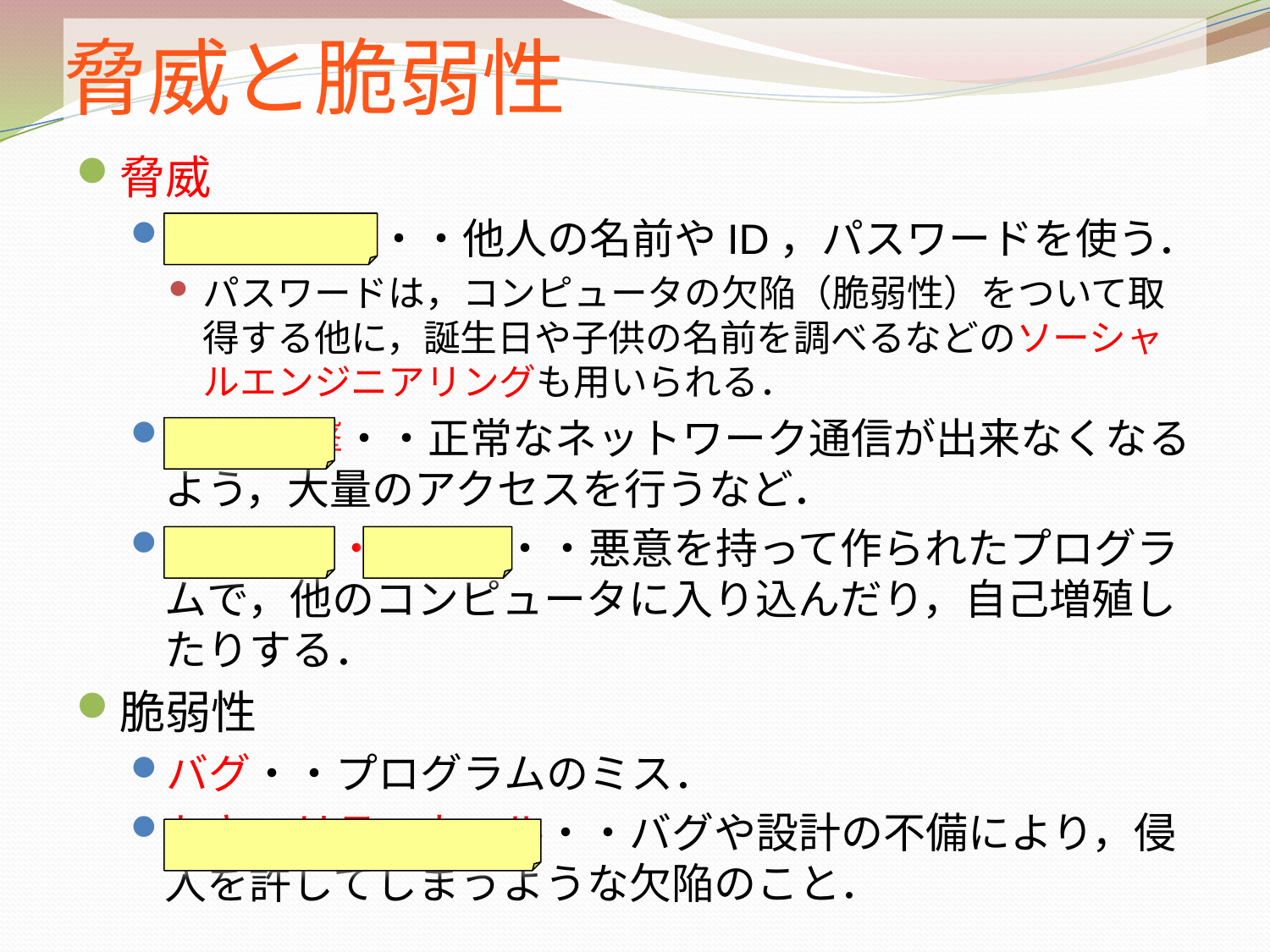

# 脅威と脆弱性
脅威
なりすまし・・他人の名前やID，パスワードを使う．
パスワードは，コンピュータの欠陥（脆弱性）をついて取得する他に，誕生日や子供の名前を調べるなどのソーシャルエンジニアリングも用いられる．
DoS攻撃・・正常なネットワーク通信が出来なくなるよう，大量のアクセスを行うなど．
ウィルス・ワーム・・悪意を持って作られたプログラムで，他のコンピュータに入り込んだり，自己増殖したりする．
脆弱性
バグ・・プログラムのミス．
セキュリティホール・・バグや設計の不備により，侵入を許してしまうような欠陥のこと．